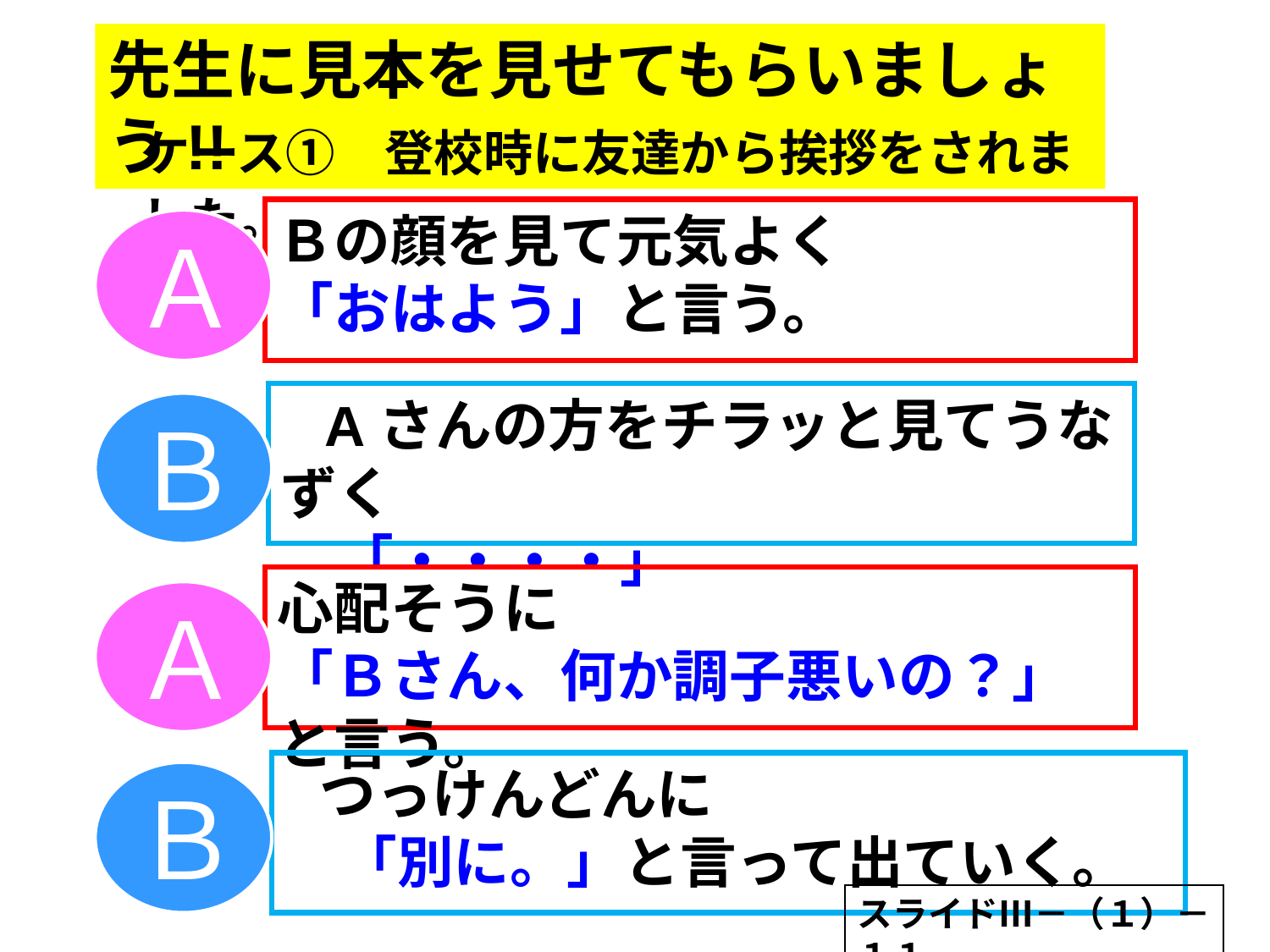

先生に見本を見せてもらいましょう!!
ケース①　登校時に友達から挨拶をされました。

Ｂの顔を見て元気よく
「おはよう」と言う。
Ａ
　Aさんの方をチラッと見てうなずく
　「・・・・」
Ｂ
心配そうに
「Ｂさん、何か調子悪いの？」と言う。
Ａ
　つっけんどんに
　「別に。」と言って出ていく。
Ｂ
スライドⅢ－（１）－１１